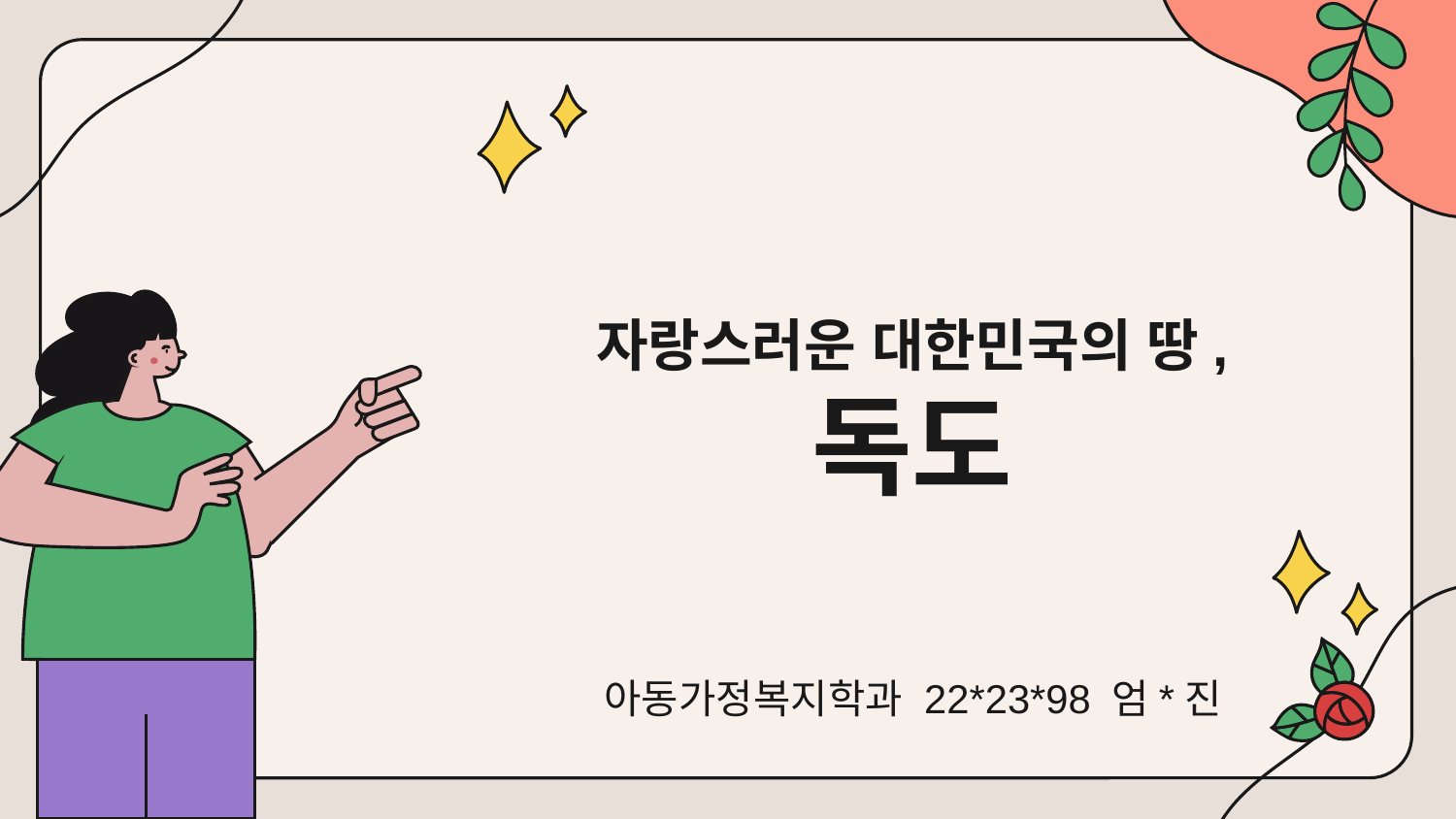

# 자랑스러운 대한민국의 땅, 독도

아동가정복지학과 22*23*98 엄*진